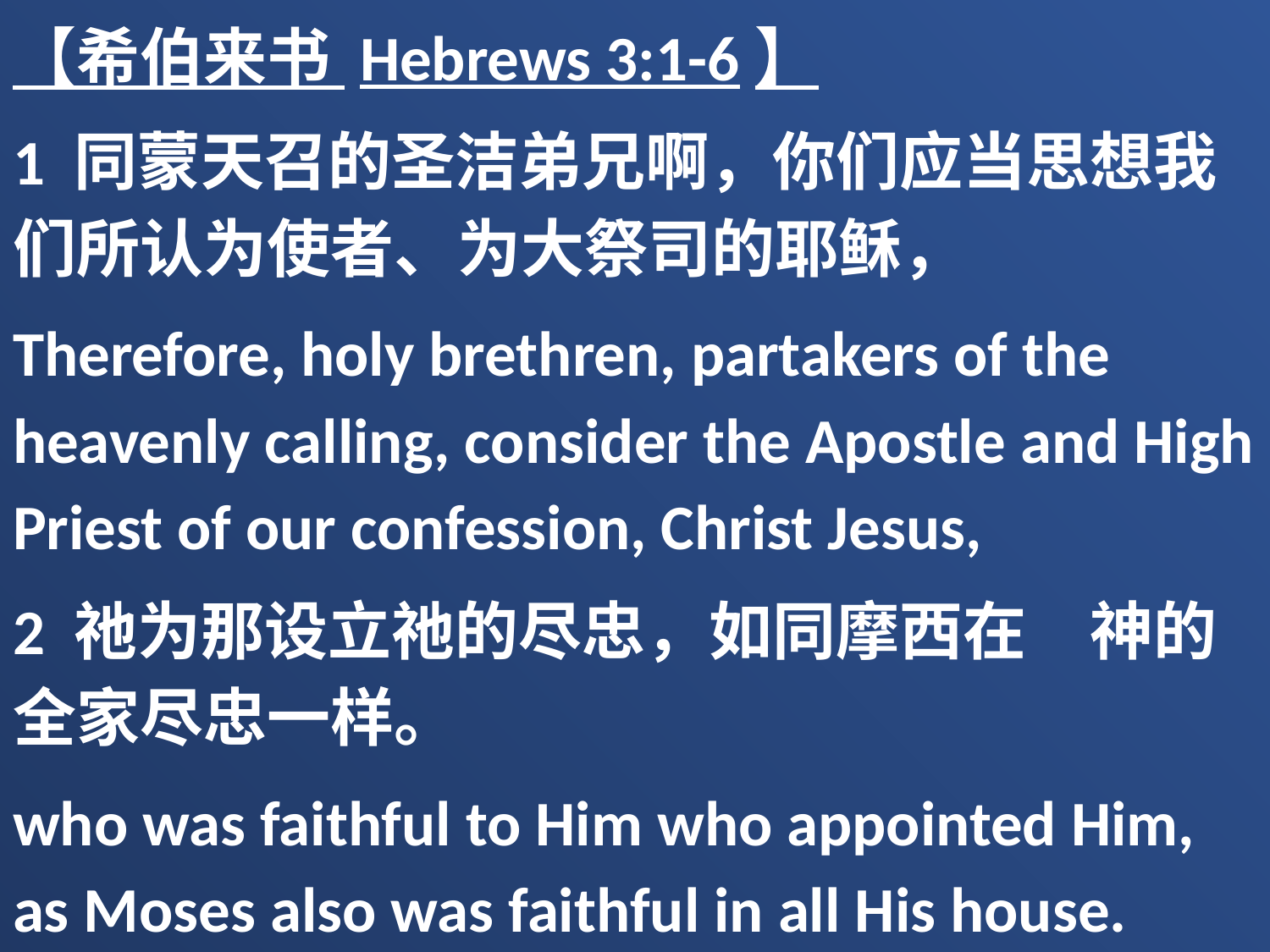

【希伯来书 Hebrews 3:1-6】
1 同蒙天召的圣洁弟兄啊，你们应当思想我们所认为使者、为大祭司的耶稣，
Therefore, holy brethren, partakers of the heavenly calling, consider the Apostle and High Priest of our confession, Christ Jesus,
2 祂为那设立祂的尽忠，如同摩西在　神的全家尽忠一样。
who was faithful to Him who appointed Him, as Moses also was faithful in all His house.